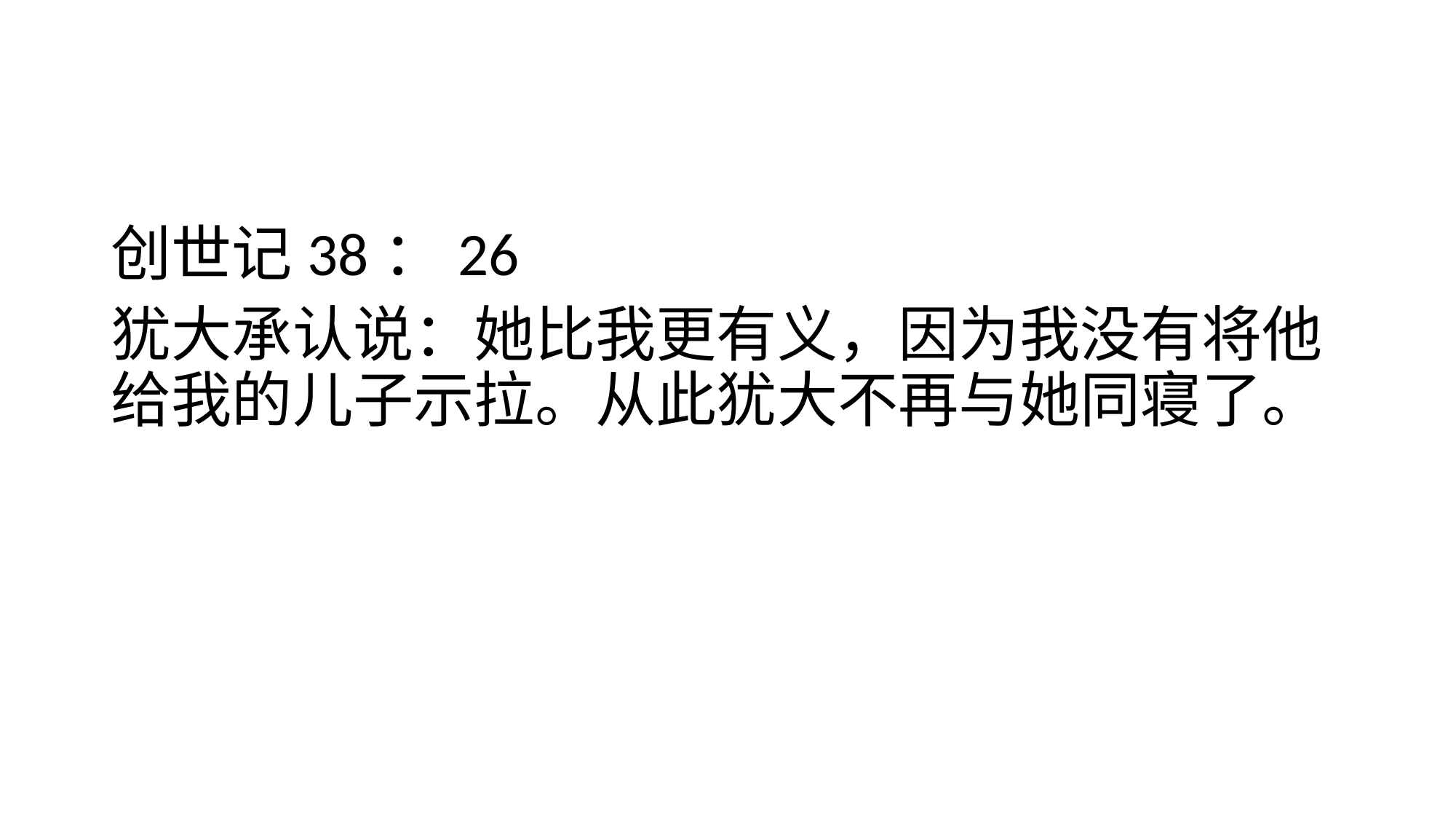

#
创世记38：26
犹大承认说：她比我更有义，因为我没有将他给我的儿子示拉。从此犹大不再与她同寝了。